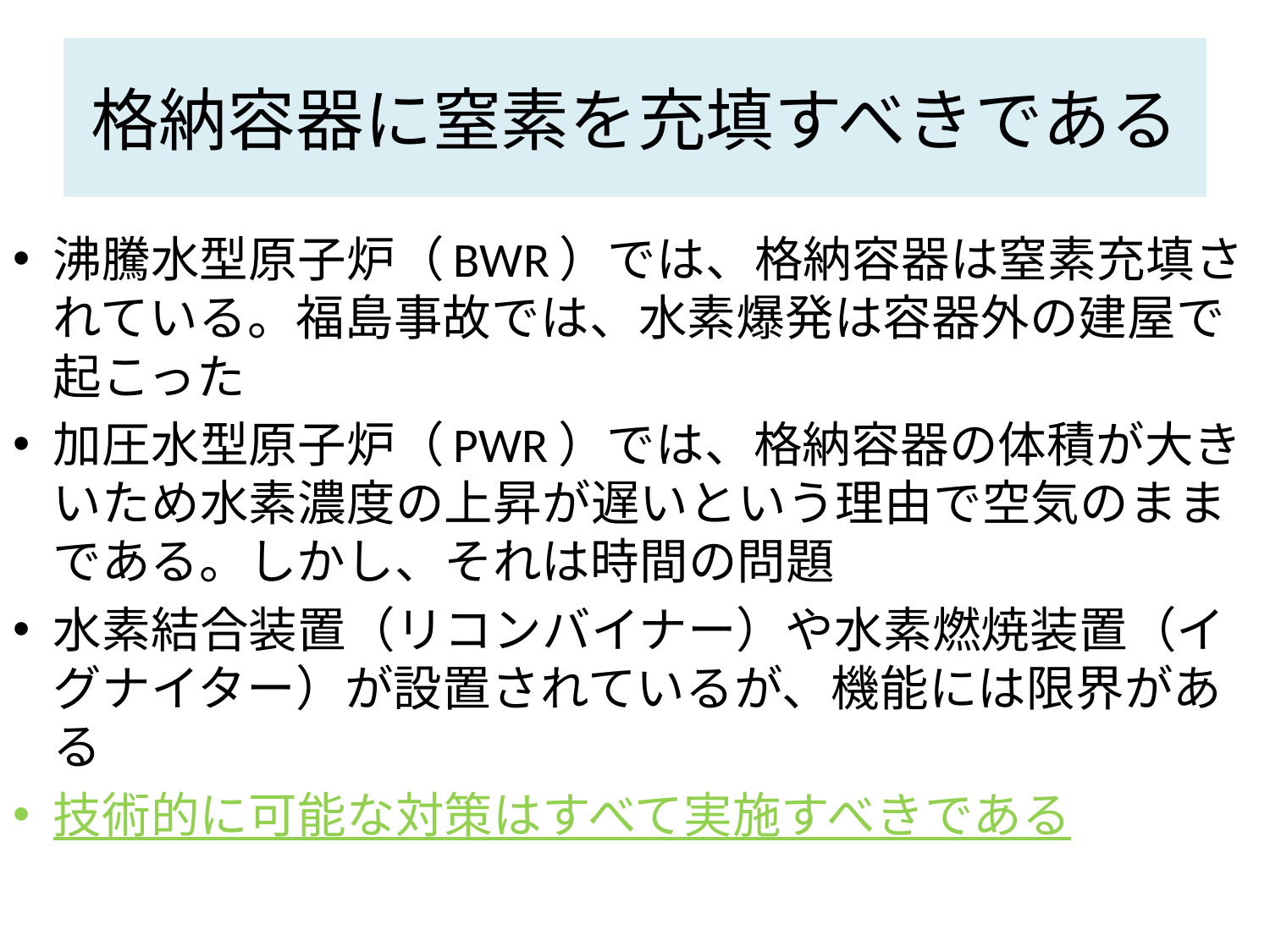

# 格納容器に窒素を充填すべきである
沸騰水型原子炉（BWR）では、格納容器は窒素充填されている。福島事故では、水素爆発は容器外の建屋で起こった
加圧水型原子炉（PWR）では、格納容器の体積が大きいため水素濃度の上昇が遅いという理由で空気のままである。しかし、それは時間の問題
水素結合装置（リコンバイナー）や水素燃焼装置（イグナイター）が設置されているが、機能には限界がある
技術的に可能な対策はすべて実施すべきである